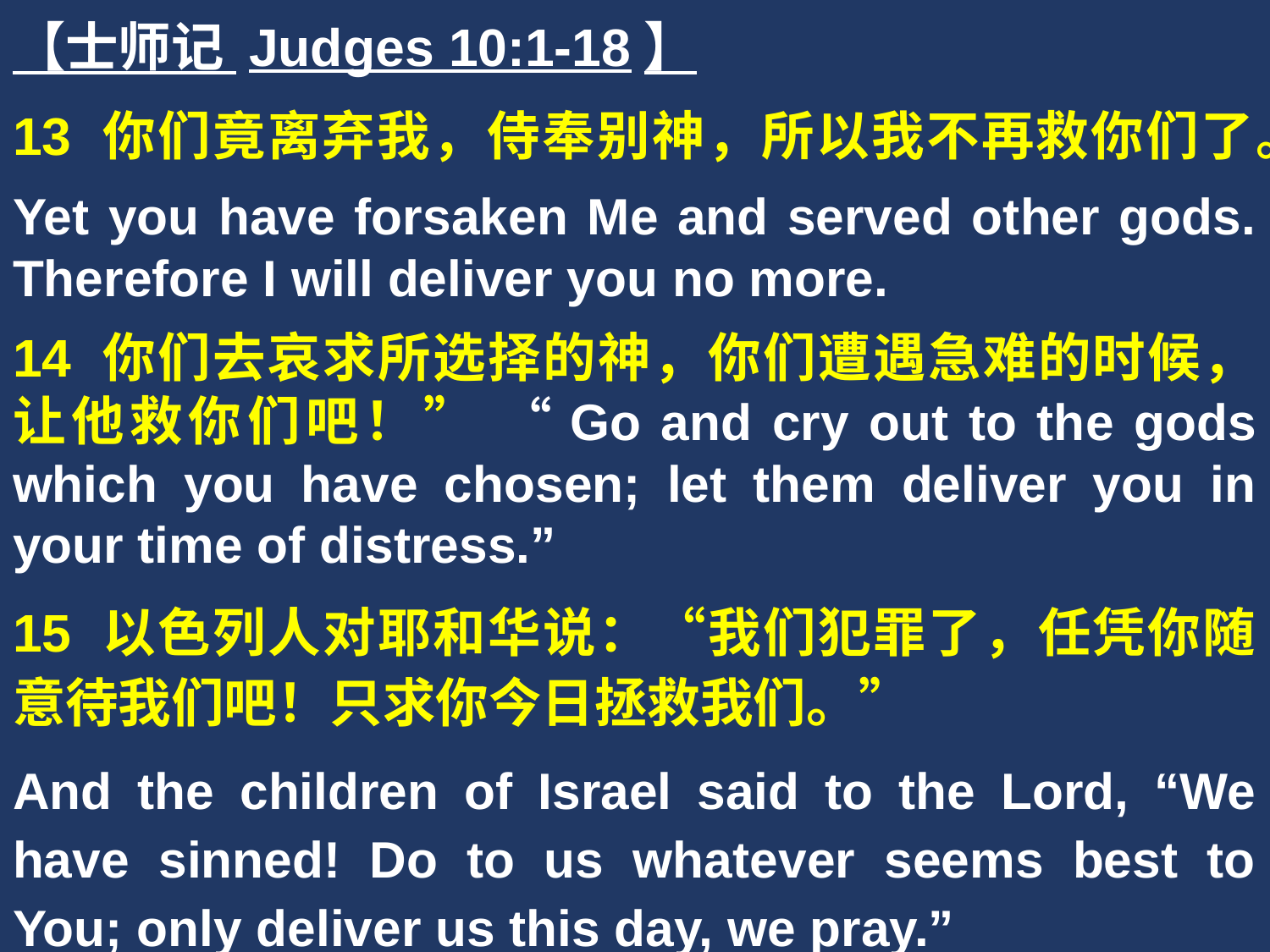

【士师记 Judges 10:1-18】
13 你们竟离弃我，侍奉别神，所以我不再救你们了。
Yet you have forsaken Me and served other gods. Therefore I will deliver you no more.
14 你们去哀求所选择的神，你们遭遇急难的时候，让他救你们吧！” “Go and cry out to the gods which you have chosen; let them deliver you in your time of distress.”
15 以色列人对耶和华说：“我们犯罪了，任凭你随意待我们吧！只求你今日拯救我们。”
And the children of Israel said to the Lord, “We have sinned! Do to us whatever seems best to You; only deliver us this day, we pray.”